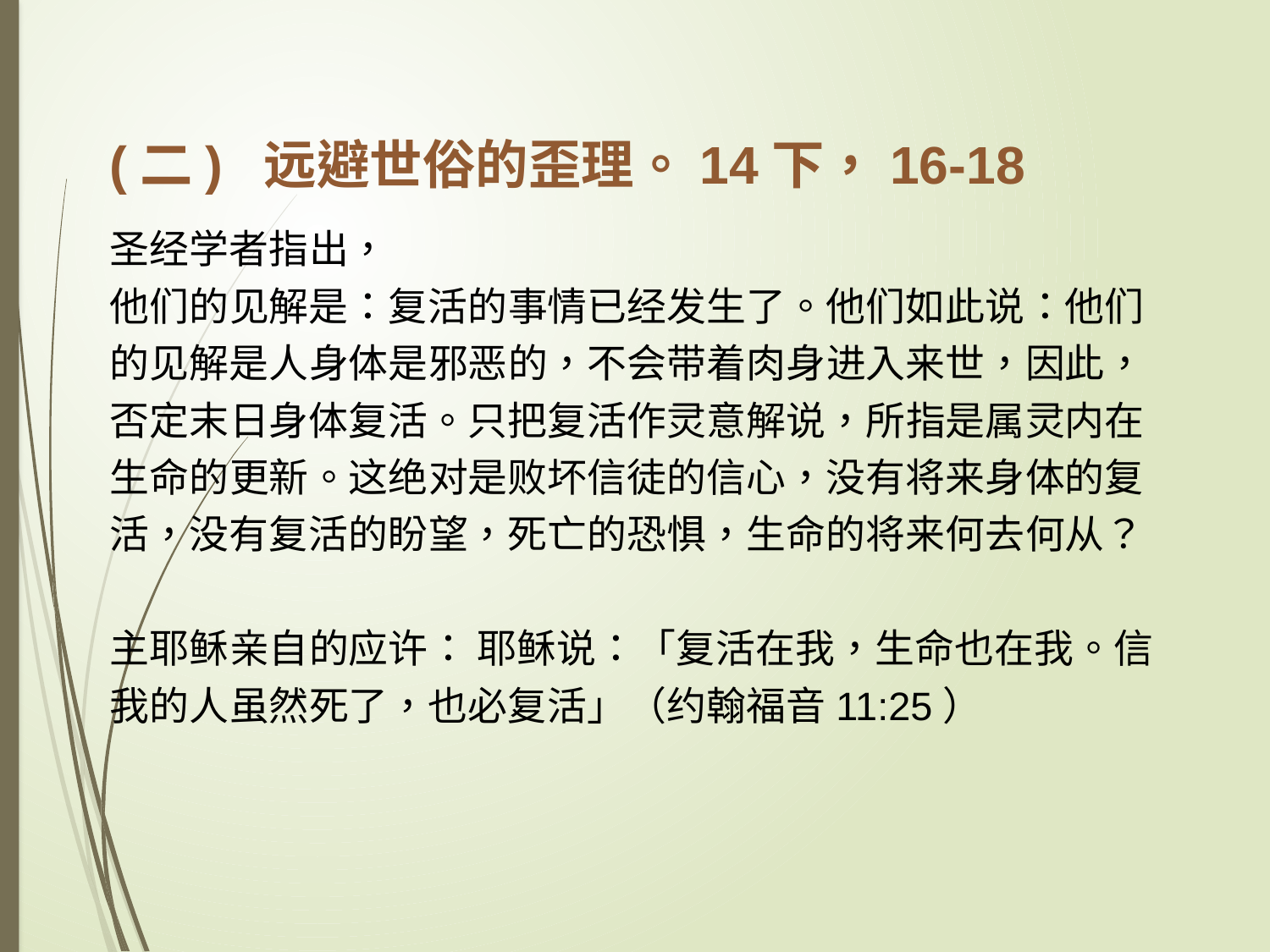

(二)	 远避世俗的歪理。14下，16-18
圣经学者指出，
他们的见解是：复活的事情已经发生了。他们如此说：他们的见解是人身体是邪恶的，不会带着肉身进入来世，因此，否定末日身体复活。只把复活作灵意解说，所指是属灵内在生命的更新。这绝对是败坏信徒的信心，没有将来身体的复活，没有复活的盼望，死亡的恐惧，生命的将来何去何从？

主耶稣亲自的应许： 耶稣说：「复活在我，生命也在我。信我的人虽然死了，也必复活」（约翰福音11:25）